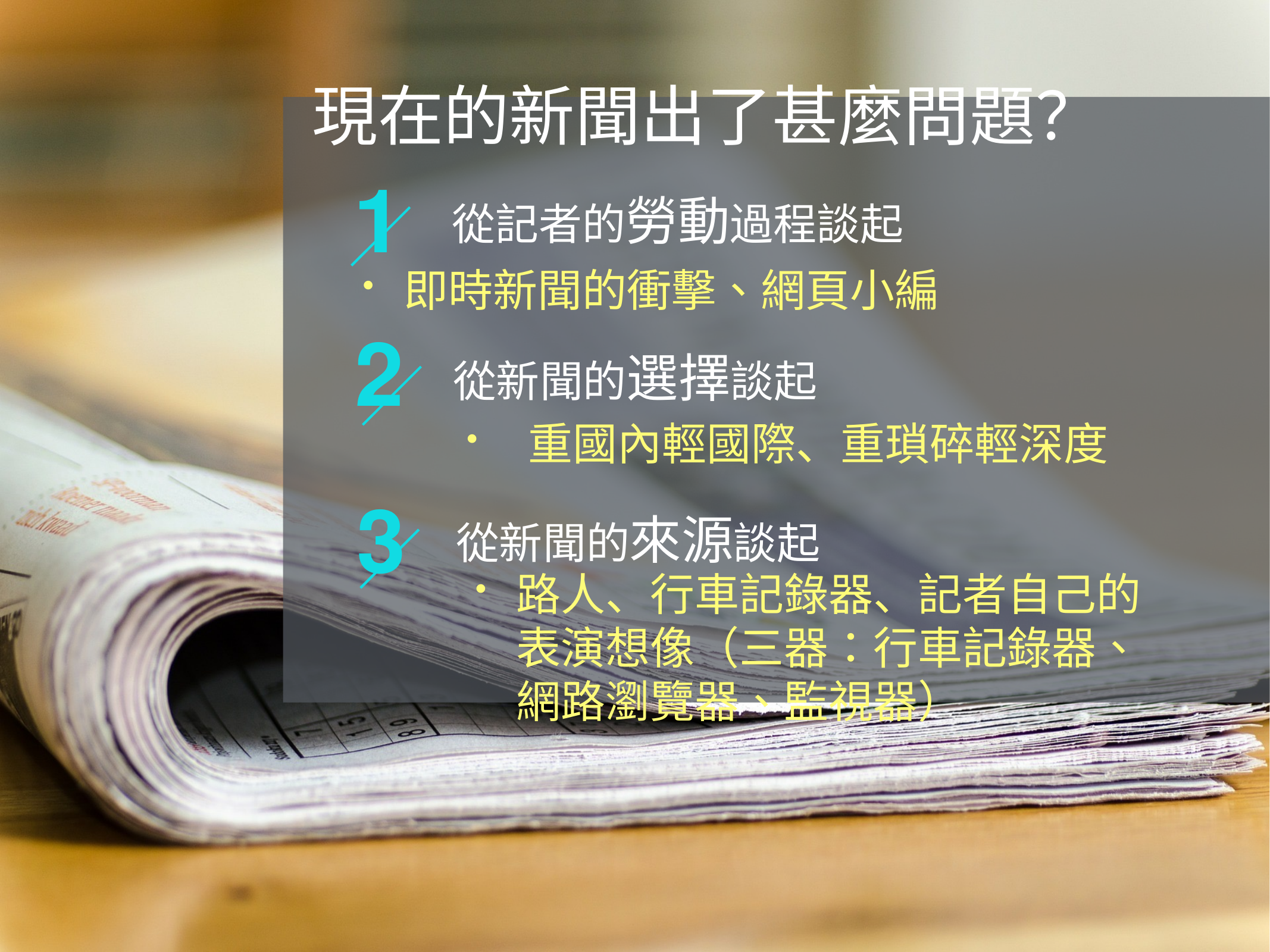

現在的新聞出了甚麼問題？

1
從記者的勞動過程談起

即時新聞的衝擊、網頁小編
2
從新聞的選擇談起

 重國內輕國際、重瑣碎輕深度
3
從新聞的來源談起

路人、行車記錄器、記者自己的表演想像（三器：行車記錄器、網路瀏覽器、監視器）